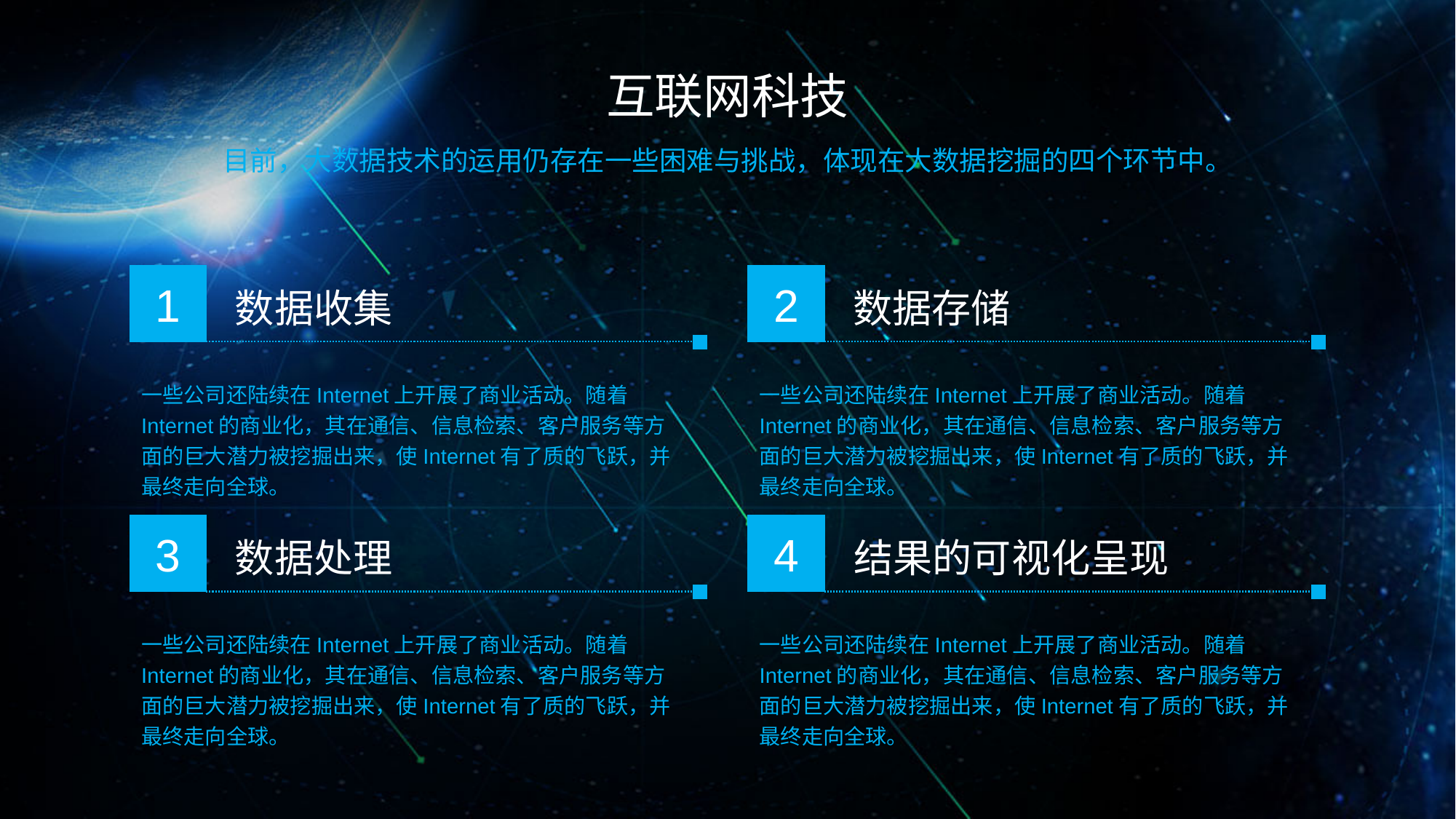

互联网科技
目前，大数据技术的运用仍存在一些困难与挑战，体现在大数据挖掘的四个环节中。
1
2
数据收集

数据存储

一些公司还陆续在Internet上开展了商业活动。随着Internet的商业化，其在通信、信息检索、客户服务等方面的巨大潜力被挖掘出来，使Internet有了质的飞跃，并最终走向全球。
一些公司还陆续在Internet上开展了商业活动。随着Internet的商业化，其在通信、信息检索、客户服务等方面的巨大潜力被挖掘出来，使Internet有了质的飞跃，并最终走向全球。
3
4
数据处理

结果的可视化呈现

一些公司还陆续在Internet上开展了商业活动。随着Internet的商业化，其在通信、信息检索、客户服务等方面的巨大潜力被挖掘出来，使Internet有了质的飞跃，并最终走向全球。
一些公司还陆续在Internet上开展了商业活动。随着Internet的商业化，其在通信、信息检索、客户服务等方面的巨大潜力被挖掘出来，使Internet有了质的飞跃，并最终走向全球。